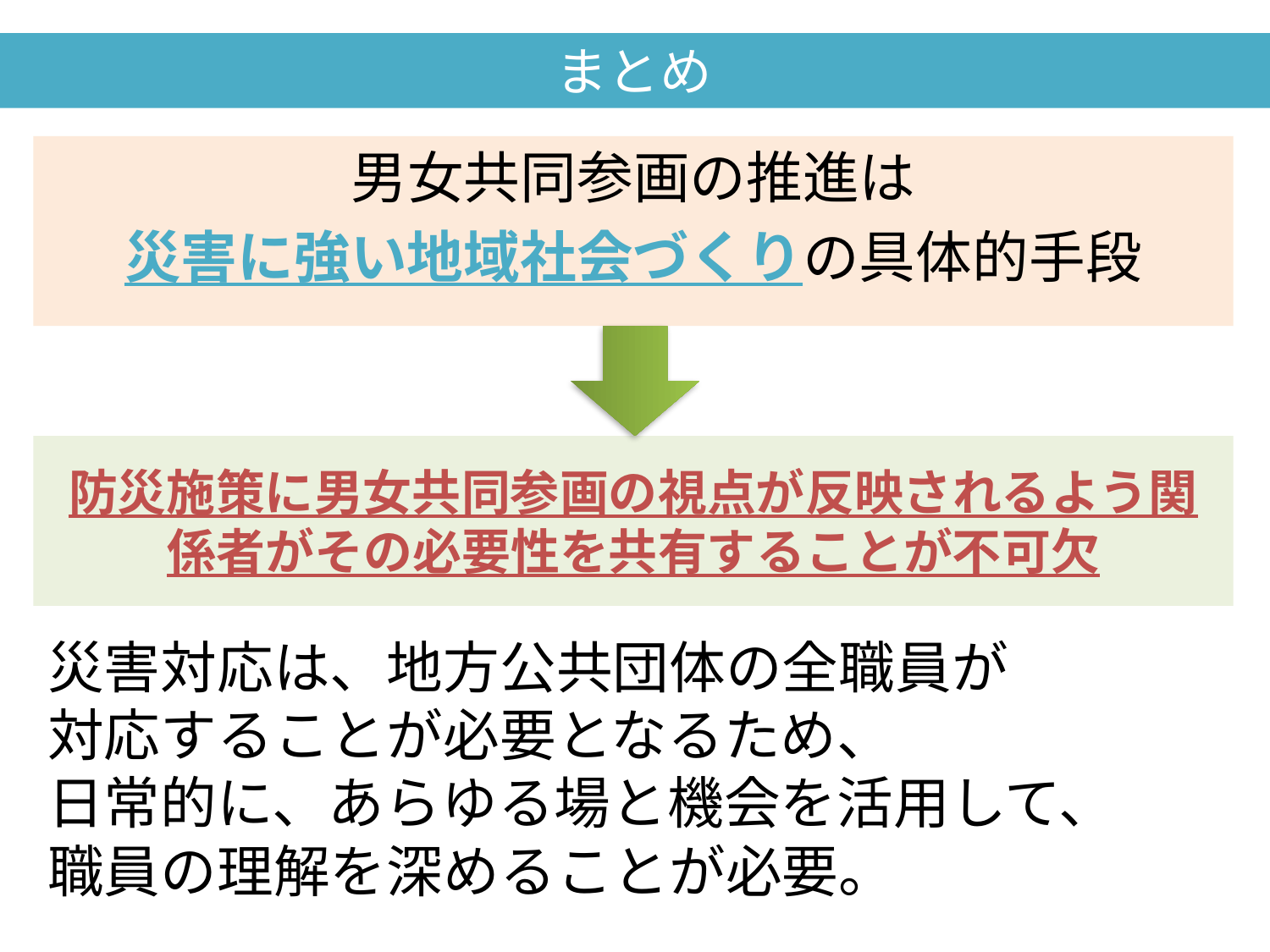

まとめ
男女共同参画の推進は
災害に強い地域社会づくりの具体的手段

防災施策に男女共同参画の視点が反映されるよう関係者がその必要性を共有することが不可欠
災害対応は、地方公共団体の全職員が
対応することが必要となるため、
日常的に、あらゆる場と機会を活用して、
職員の理解を深めることが必要。